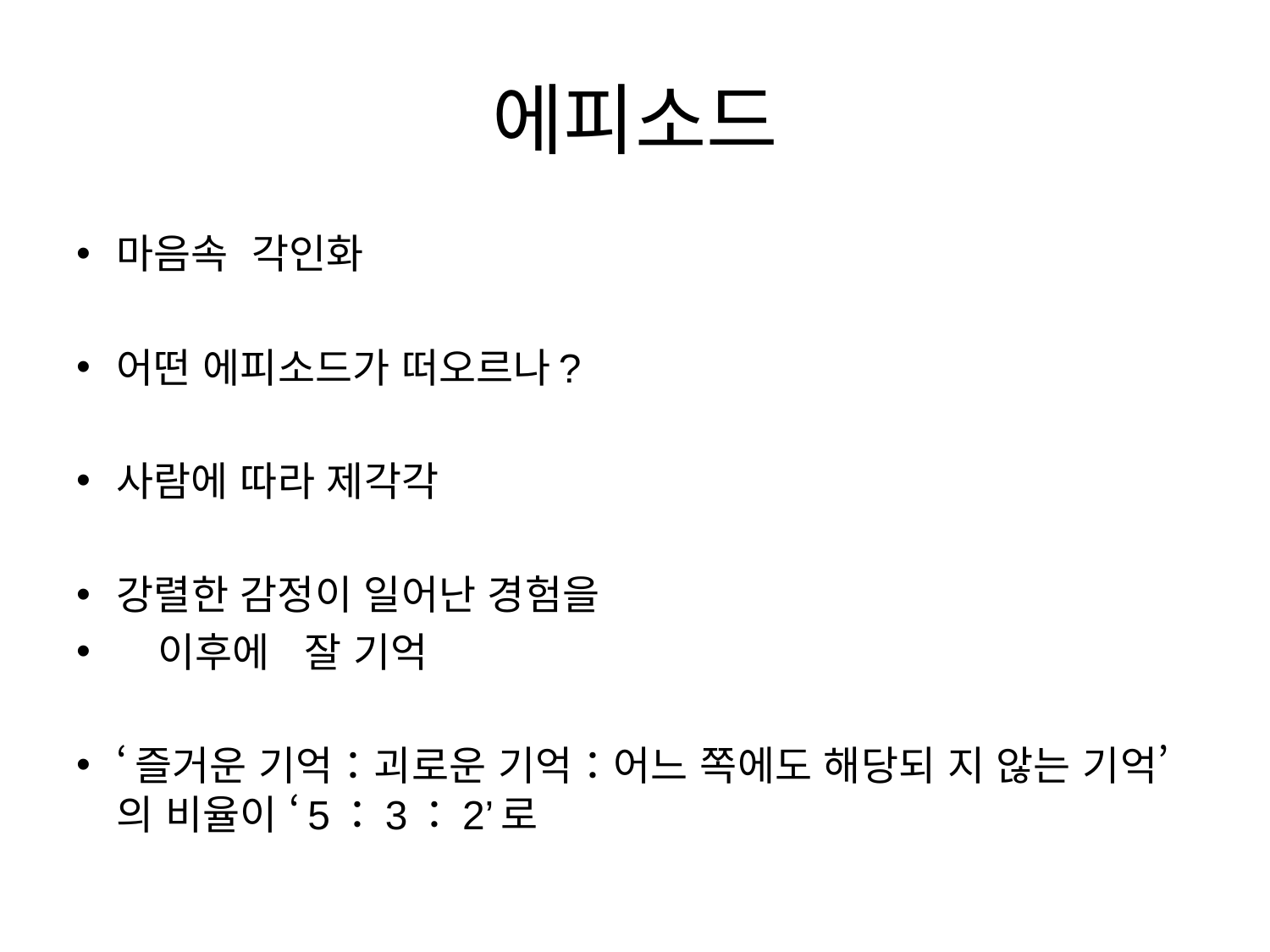

# 에피소드
마음속  각인화

어떤 에피소드가 떠오르나?

사람에 따라 제각각

강렬한 감정이 일어난 경험을
   이후에   잘 기억

‘즐거운 기억：괴로운 기억：어느 쪽에도 해당되 지 않는 기억’의 비율이 ‘5：3：2’로